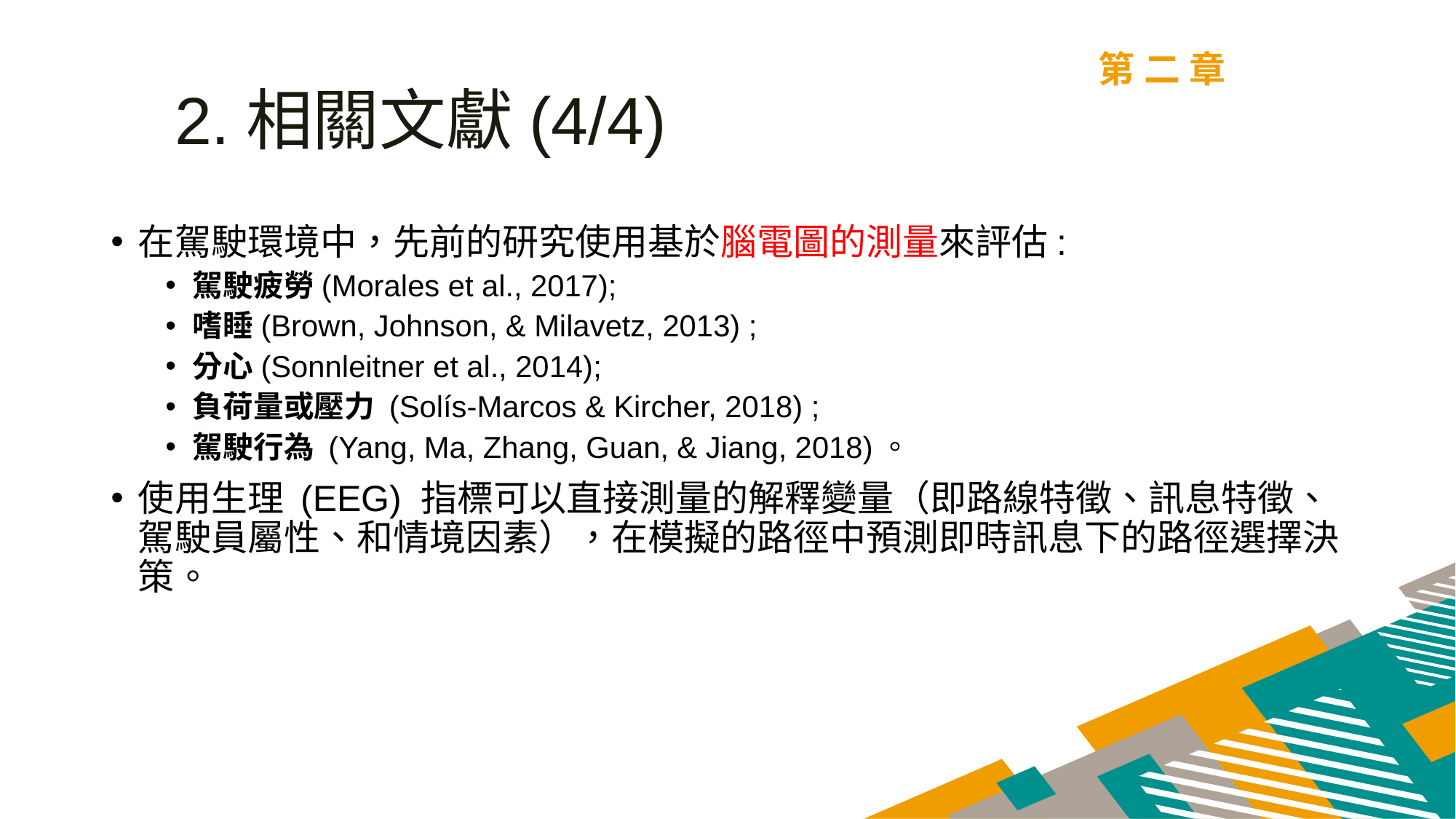

第二章
2.相關文獻(4/4)
在駕駛環境中，先前的研究使用基於腦電圖的測量來評估:
駕駛疲勞(Morales et al., 2017);
嗜睡(Brown, Johnson, & Milavetz, 2013) ;
分心(Sonnleitner et al., 2014);
負荷量或壓力 (Solís-Marcos & Kircher, 2018) ;
駕駛行為 (Yang, Ma, Zhang, Guan, & Jiang, 2018)。
使用生理 (EEG) 指標可以直接測量的解釋變量（即路線特徵、訊息特徵、駕駛員屬性、和情境因素），在模擬的路徑中預測即時訊息下的路徑選擇決策。